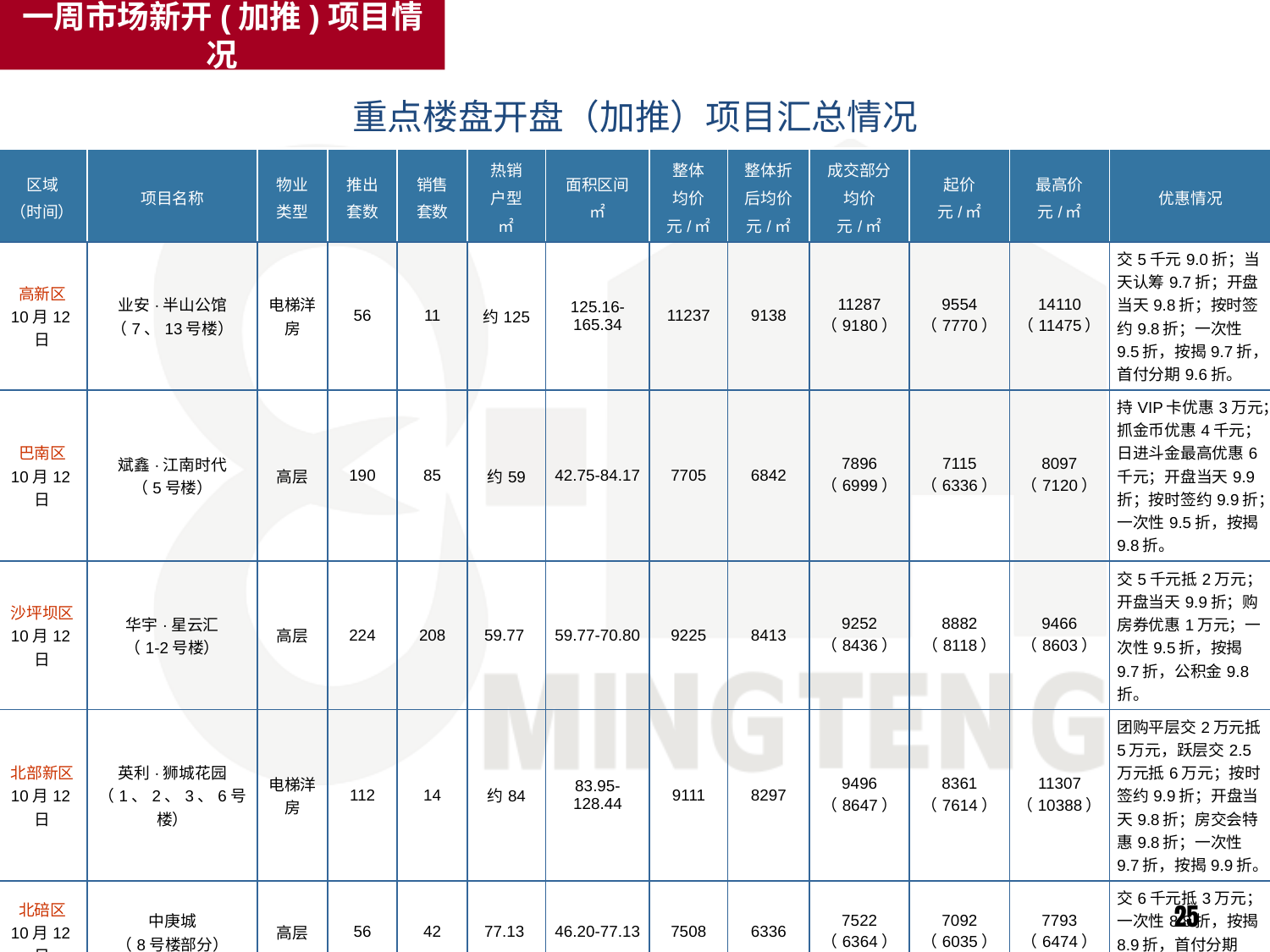

一周市场新开(加推)项目情况
重点楼盘开盘（加推）项目汇总情况
| 区域 （时间） | 项目名称 | 物业 类型 | 推出 套数 | 销售 套数 | 热销 户型 ㎡ | 面积区间 ㎡ | 整体 均价 元/㎡ | 整体折 后均价 元/㎡ | 成交部分 均价 元/㎡ | 起价 元/㎡ | 最高价 元/㎡ | 优惠情况 |
| --- | --- | --- | --- | --- | --- | --- | --- | --- | --- | --- | --- | --- |
| 高新区 10月12日 | 业安·半山公馆 （7、13号楼） | 电梯洋房 | 56 | 11 | 约125 | 125.16-165.34 | 11237 | 9138 | 11287 （9180） | 9554 （7770） | 14110 （11475） | 交5千元9.0折；当天认筹9.7折；开盘当天9.8折；按时签约9.8折；一次性9.5折，按揭9.7折，首付分期9.6折。 |
| 巴南区 10月12日 | 斌鑫·江南时代 （5号楼） | 高层 | 190 | 85 | 约59 | 42.75-84.17 | 7705 | 6842 | 7896 （6999） | 7115 （6336） | 8097 （7120） | 持VIP卡优惠3万元；抓金币优惠4千元；日进斗金最高优惠6千元；开盘当天9.9折；按时签约9.9折；一次性9.5折，按揭9.8折。 |
| 沙坪坝区 10月12日 | 华宇·星云汇 （1-2号楼） | 高层 | 224 | 208 | 59.77 | 59.77-70.80 | 9225 | 8413 | 9252 （8436） | 8882 （8118） | 9466 （8603） | 交5千元抵2万元；开盘当天9.9折；购房券优惠1万元；一次性9.5折，按揭9.7折，公积金9.8折。 |
| 北部新区 10月12日 | 英利·狮城花园 （1、2、3、6号楼） | 电梯洋房 | 112 | 14 | 约84 | 83.95-128.44 | 9111 | 8297 | 9496 （8647） | 8361 （7614） | 11307 （10388） | 团购平层交2万元抵5万元，跃层交2.5万元抵6万元；按时签约9.9折；开盘当天9.8折；房交会特惠9.8折；一次性9.7折，按揭9.9折。 |
| 北碚区 10月12日 | 中庚城 （8号楼部分） | 高层 | 56 | 42 | 77.13 | 46.20-77.13 | 7508 | 6336 | 7522 （6364） | 7092 （6035） | 7793 （6474） | 交6千元抵3万元；一次性8.8折，按揭8.9折，首付分期9.1折。 |
25